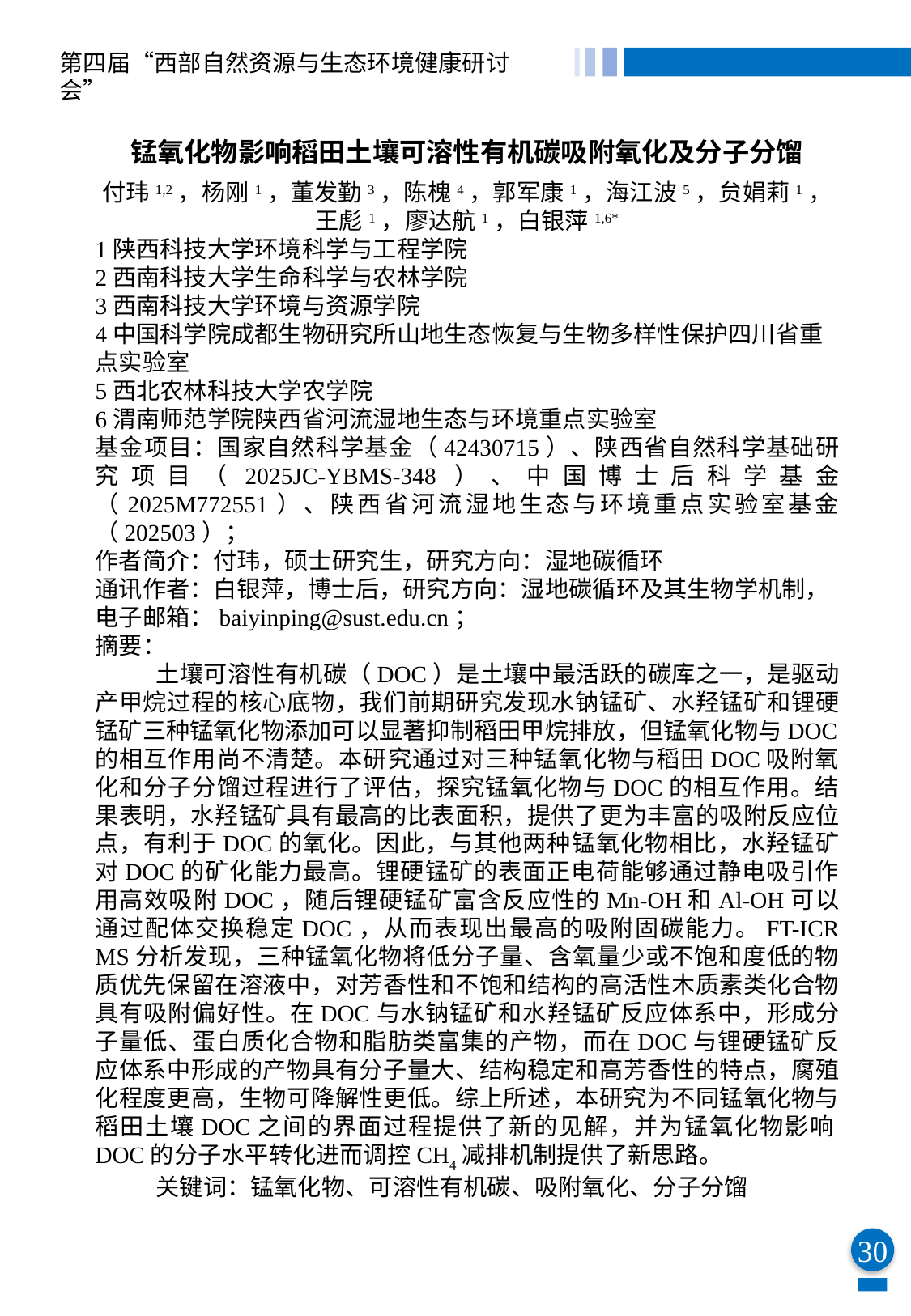

第四届“西部自然资源与生态环境健康研讨会”

锰氧化物影响稻田土壤可溶性有机碳吸附氧化及分子分馏
付玮1,2，杨刚1，董发勤3，陈槐4，郭军康1，海江波5，贠娟莉1，王彪1，廖达航1，白银萍1,6*
1陕西科技大学环境科学与工程学院
2西南科技大学生命科学与农林学院
3西南科技大学环境与资源学院
4中国科学院成都生物研究所山地生态恢复与生物多样性保护四川省重点实验室
5西北农林科技大学农学院
6渭南师范学院陕西省河流湿地生态与环境重点实验室
基金项目：国家自然科学基金（42430715）、陕西省自然科学基础研究项目（2025JC-YBMS-348）、中国博士后科学基金（2025M772551）、陕西省河流湿地生态与环境重点实验室基金（202503）；
作者简介：付玮，硕士研究生，研究方向：湿地碳循环
通讯作者：白银萍，博士后，研究方向：湿地碳循环及其生物学机制，电子邮箱：baiyinping@sust.edu.cn；
摘要：
土壤可溶性有机碳（DOC）是土壤中最活跃的碳库之一，是驱动产甲烷过程的核心底物，我们前期研究发现水钠锰矿、水羟锰矿和锂硬锰矿三种锰氧化物添加可以显著抑制稻田甲烷排放，但锰氧化物与DOC的相互作用尚不清楚。本研究通过对三种锰氧化物与稻田DOC吸附氧化和分子分馏过程进行了评估，探究锰氧化物与DOC的相互作用。结果表明，水羟锰矿具有最高的比表面积，提供了更为丰富的吸附反应位点，有利于DOC的氧化。因此，与其他两种锰氧化物相比，水羟锰矿对DOC的矿化能力最高。锂硬锰矿的表面正电荷能够通过静电吸引作用高效吸附DOC，随后锂硬锰矿富含反应性的Mn-OH和Al-OH可以通过配体交换稳定DOC，从而表现出最高的吸附固碳能力。FT-ICR MS分析发现，三种锰氧化物将低分子量、含氧量少或不饱和度低的物质优先保留在溶液中，对芳香性和不饱和结构的高活性木质素类化合物具有吸附偏好性。在DOC与水钠锰矿和水羟锰矿反应体系中，形成分子量低、蛋白质化合物和脂肪类富集的产物，而在DOC与锂硬锰矿反应体系中形成的产物具有分子量大、结构稳定和高芳香性的特点，腐殖化程度更高，生物可降解性更低。综上所述，本研究为不同锰氧化物与稻田土壤DOC之间的界面过程提供了新的见解，并为锰氧化物影响DOC的分子水平转化进而调控CH4减排机制提供了新思路。
关键词：锰氧化物、可溶性有机碳、吸附氧化、分子分馏
30